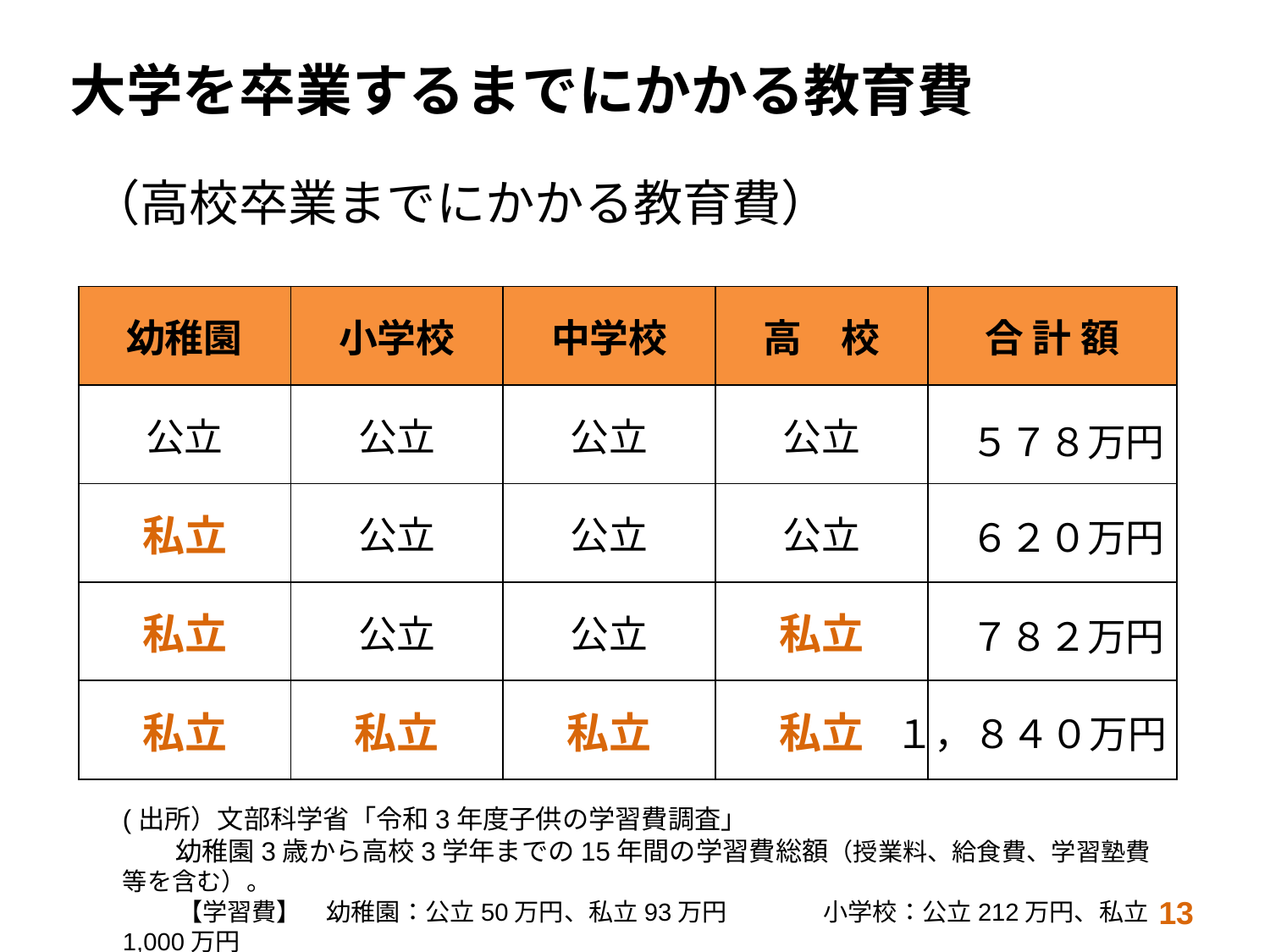

大学を卒業するまでにかかる教育費

（高校卒業までにかかる教育費）
| 幼稚園 | 小学校 | 中学校 | 高　校 | 合 計 額 |
| --- | --- | --- | --- | --- |
| 公立 | 公立 | 公立 | 公立 |  |
| 私立 | 公立 | 公立 | 公立 |  |
| 私立 | 公立 | 公立 | 私立 |  |
| 私立 | 私立 | 私立 | 私立 |  |
５７８万円
６２０万円
７８２万円
１，８４０万円
(出所）文部科学省「令和3年度子供の学習費調査」
　　幼稚園3歳から高校3学年までの15年間の学習費総額（授業料、給食費、学習塾費等を含む）。
　　 【学習費】　幼稚園：公立50万円、私立93万円　　　    小学校：公立212万円、私立1,000万円
　　　　　　　　　 中学校：公立162万円、私立431万円       高   校：公立154万円、私立316万円

13